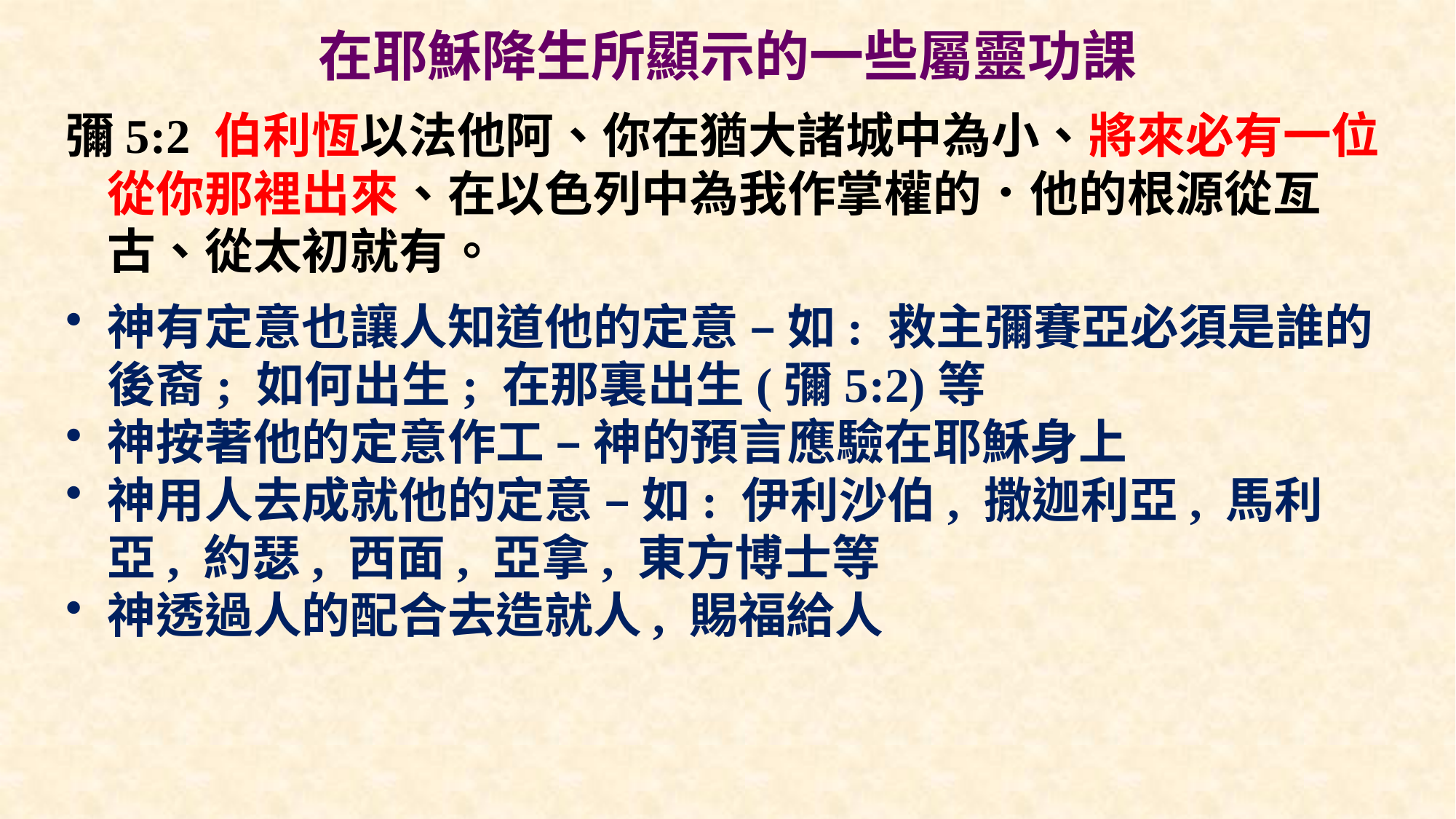

# 在耶穌降生所顯示的一些屬靈功課
彌5:2 伯利恆以法他阿、你在猶大諸城中為小、將來必有一位從你那裡出來、在以色列中為我作掌權的．他的根源從亙古、從太初就有。
神有定意也讓人知道他的定意 – 如: 救主彌賽亞必須是誰的後裔; 如何出生; 在那裏出生(彌5:2)等
神按著他的定意作工 – 神的預言應驗在耶穌身上
神用人去成就他的定意 – 如: 伊利沙伯, 撒迦利亞, 馬利亞, 約瑟, 西面, 亞拿, 東方博士等
神透過人的配合去造就人, 賜福給人